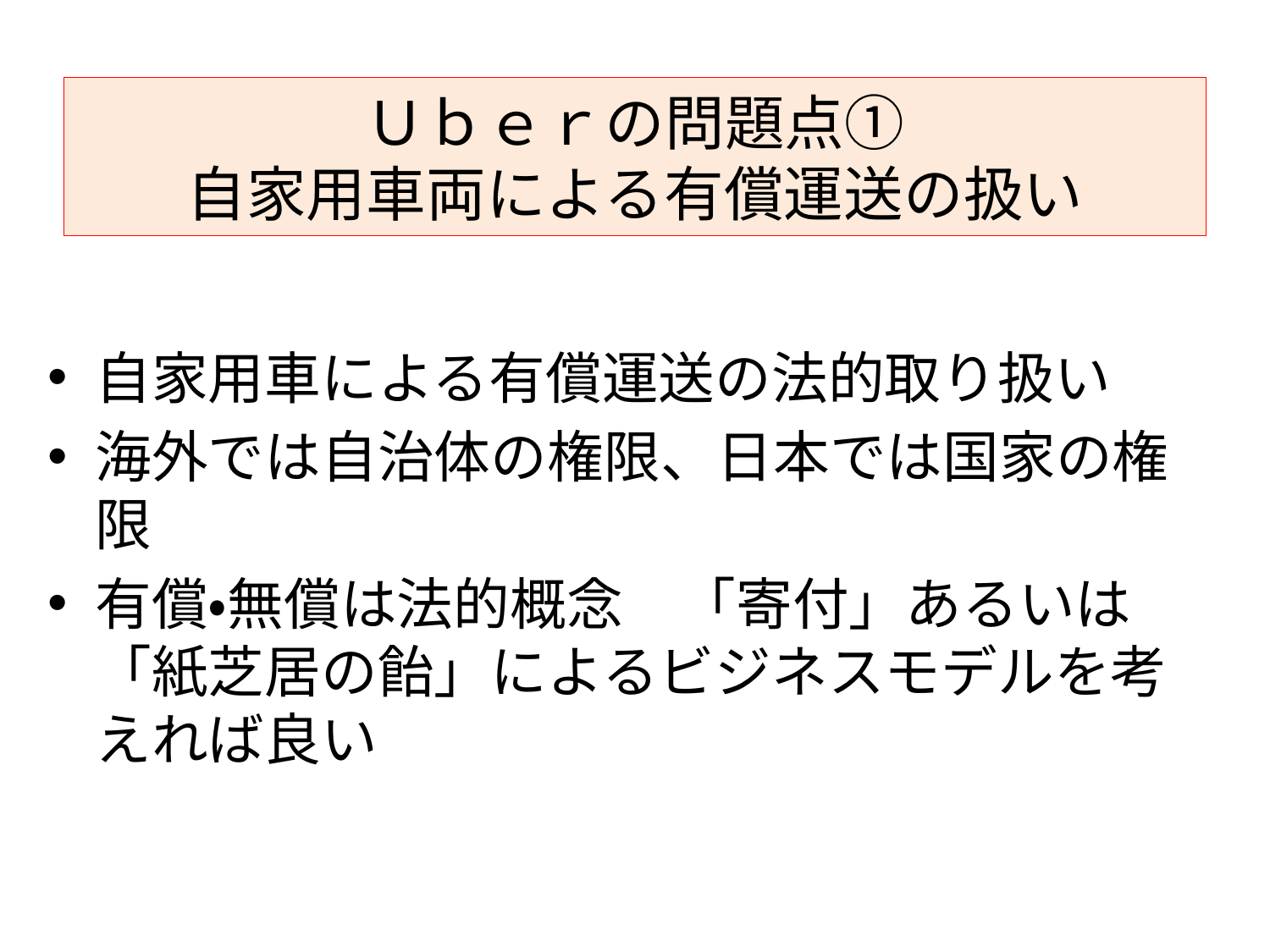

# Ｕｂｅｒの問題点① 自家用車両による有償運送の扱い
自家用車による有償運送の法的取り扱い
海外では自治体の権限、日本では国家の権限
有償・無償は法的概念　「寄付」あるいは「紙芝居の飴」によるビジネスモデルを考えれば良い